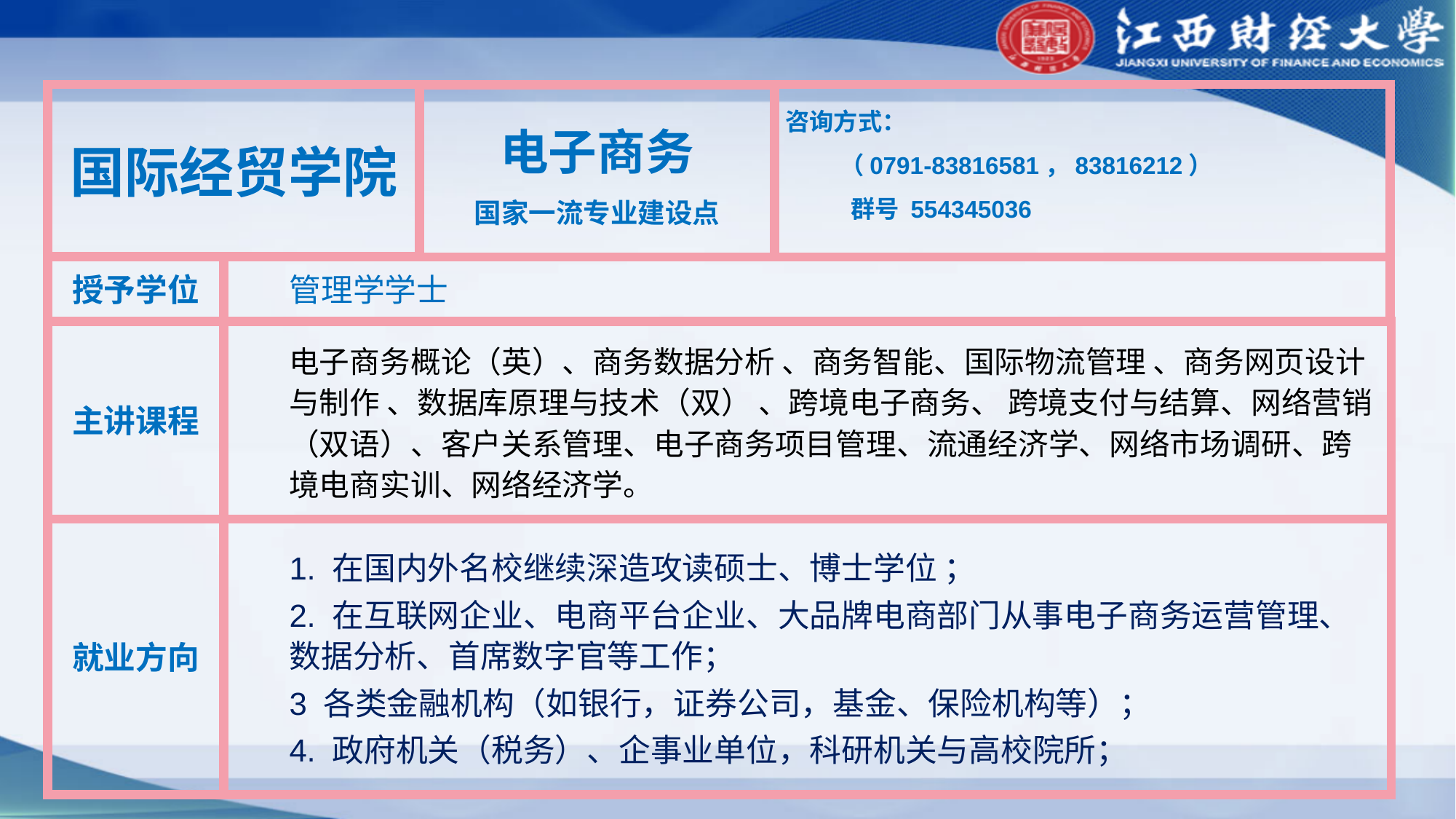

国际经贸学院

电子商务
国家一流专业建设点
咨询方式：
（0791-83816581，83816212）
 群号 554345036
授予学位
管理学学士
主讲课程
电子商务概论（英）、商务数据分析 、商务智能、国际物流管理 、商务网页设计与制作 、数据库原理与技术（双） 、跨境电子商务、 跨境支付与结算、网络营销（双语）、客户关系管理、电子商务项目管理、流通经济学、网络市场调研、跨境电商实训、网络经济学。
就业方向

1. 在国内外名校继续深造攻读硕士、博士学位 ；
2. 在互联网企业、电商平台企业、大品牌电商部门从事电子商务运营管理、数据分析、首席数字官等工作；
3 各类金融机构（如银行，证券公司，基金、保险机构等）；
4. 政府机关（税务）、企事业单位，科研机关与高校院所；